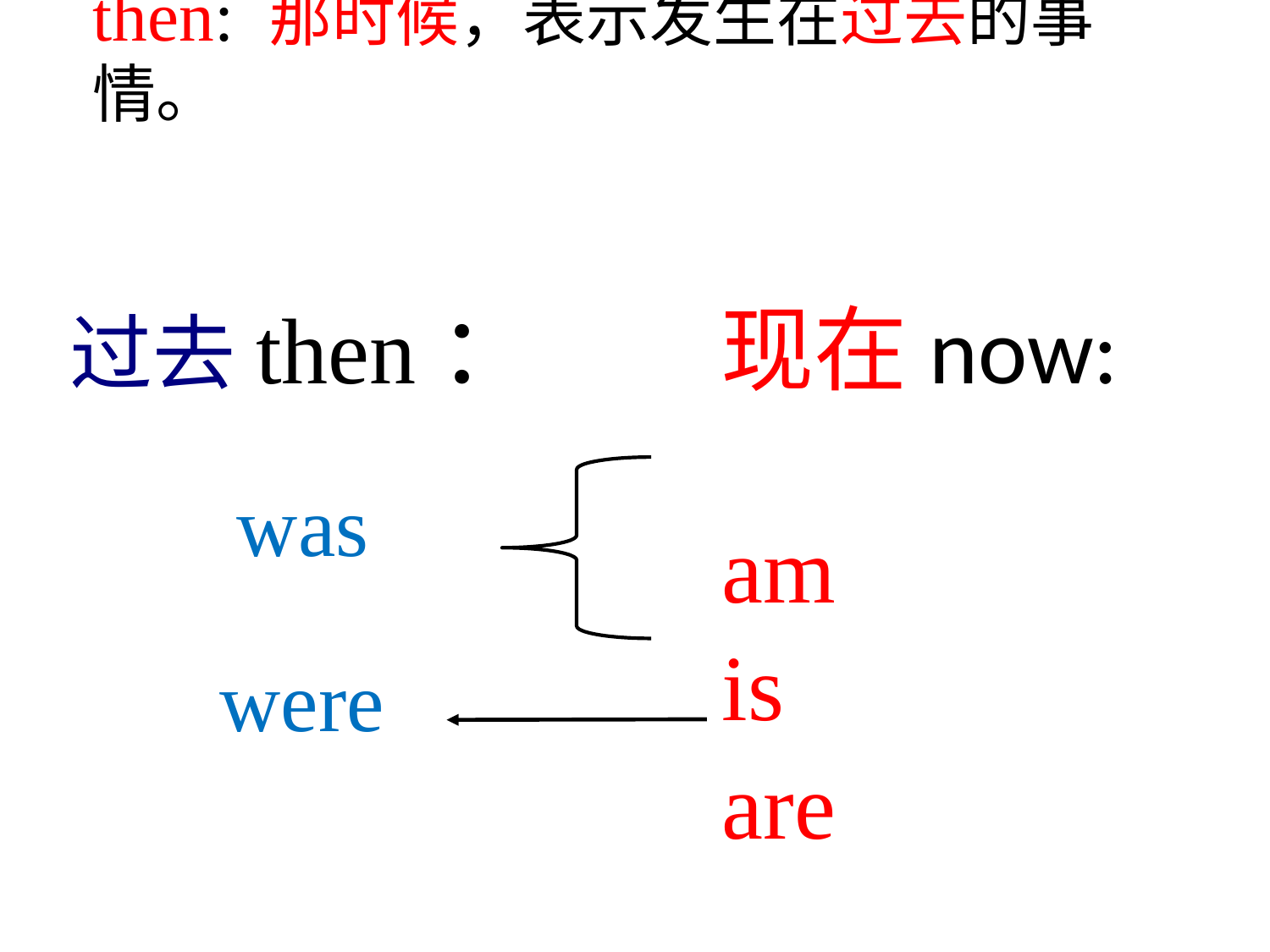

# then: 那时候，表示发生在过去的事情。
过去then：         现在now:
                            am
                            is
                            are

was
were